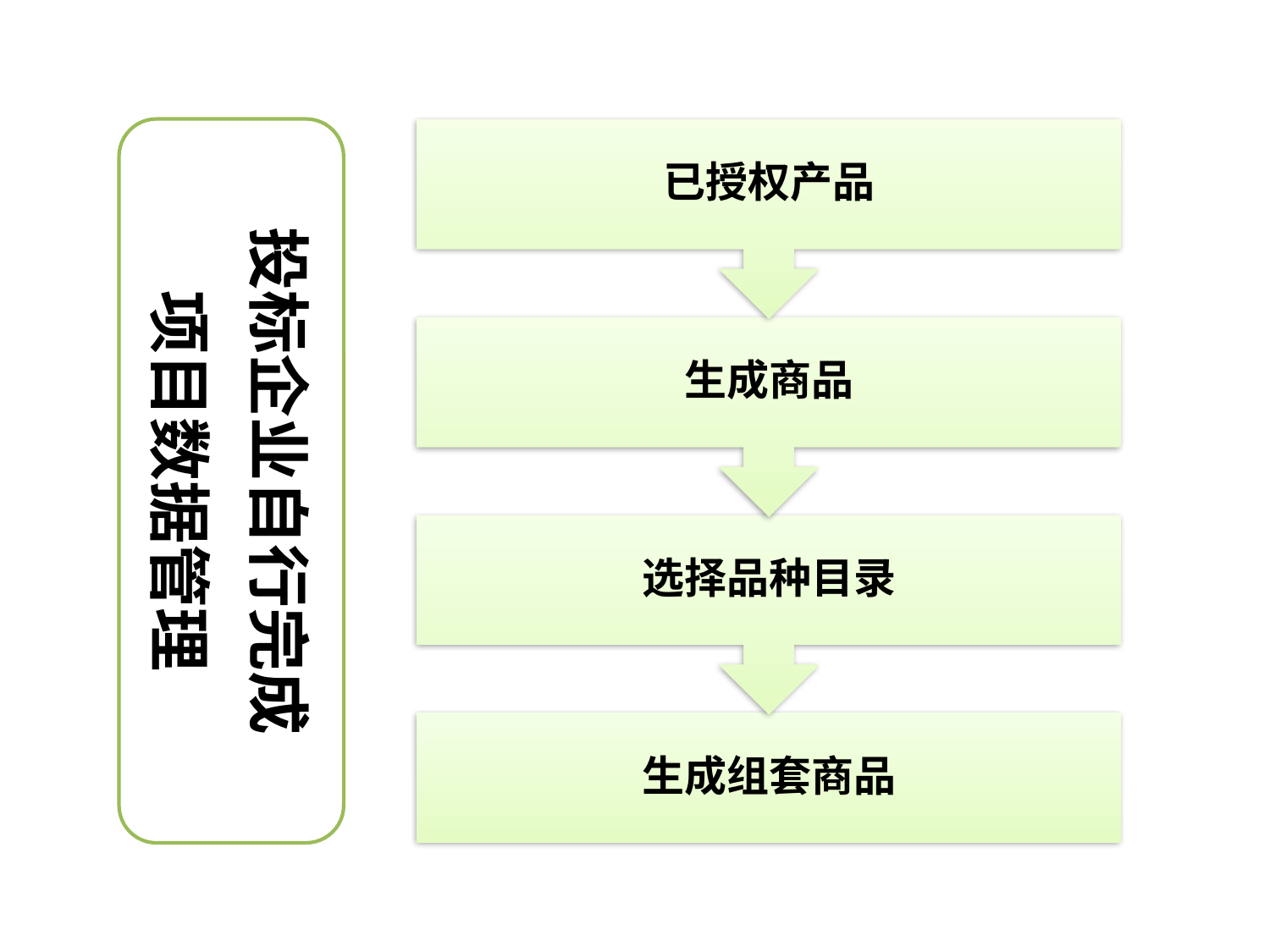

生成组套商品
选择品种目录
生成商品
已授权产品
投标企业自行完成

项目数据管理